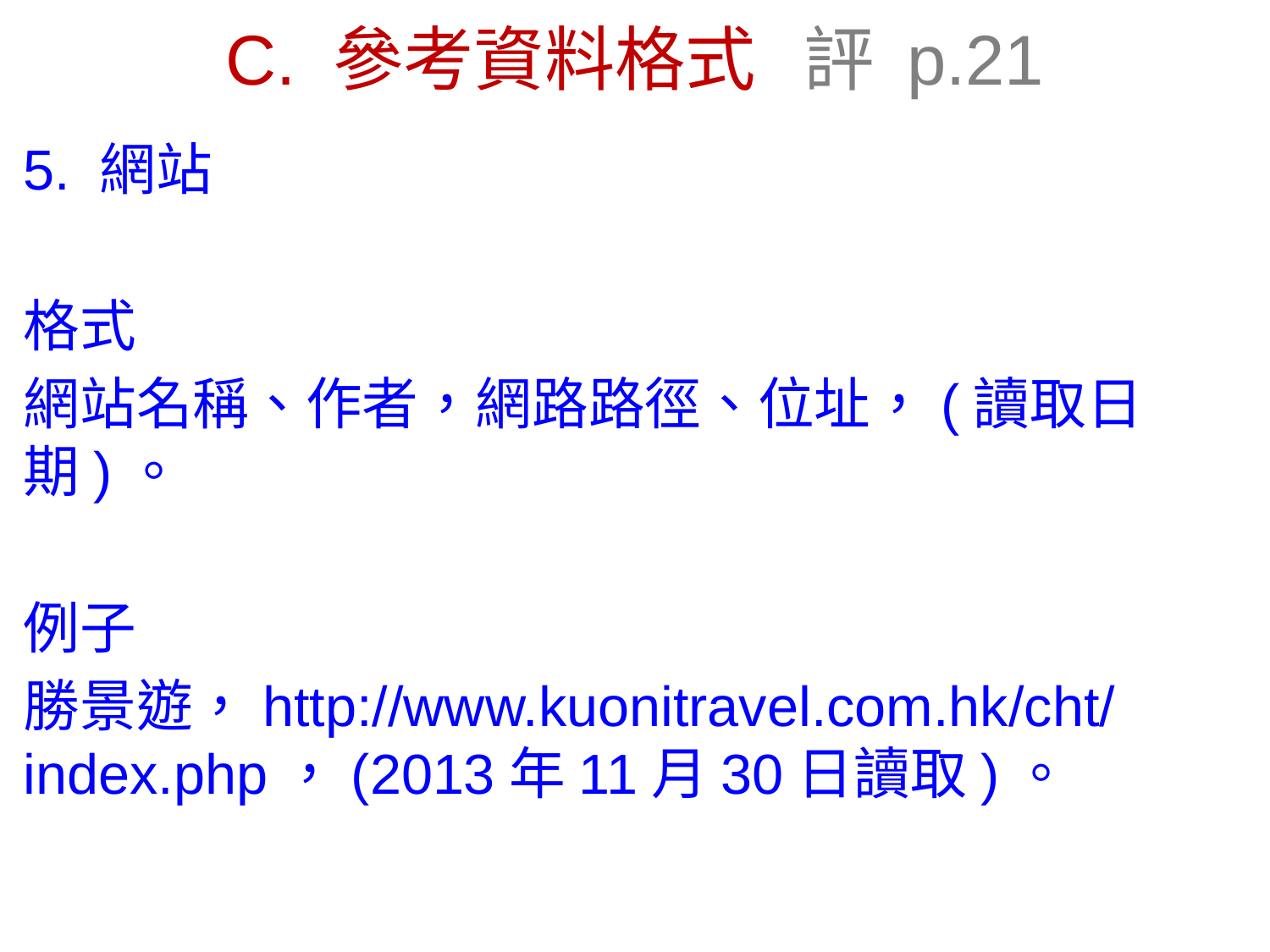

# C. 參考資料格式   評 p.21
5. 網站

格式
網站名稱、作者，網路路徑、位址，(讀取日期)。

例子
勝景遊，http://www.kuonitravel.com.hk/cht/index.php，(2013年11月30日讀取)。